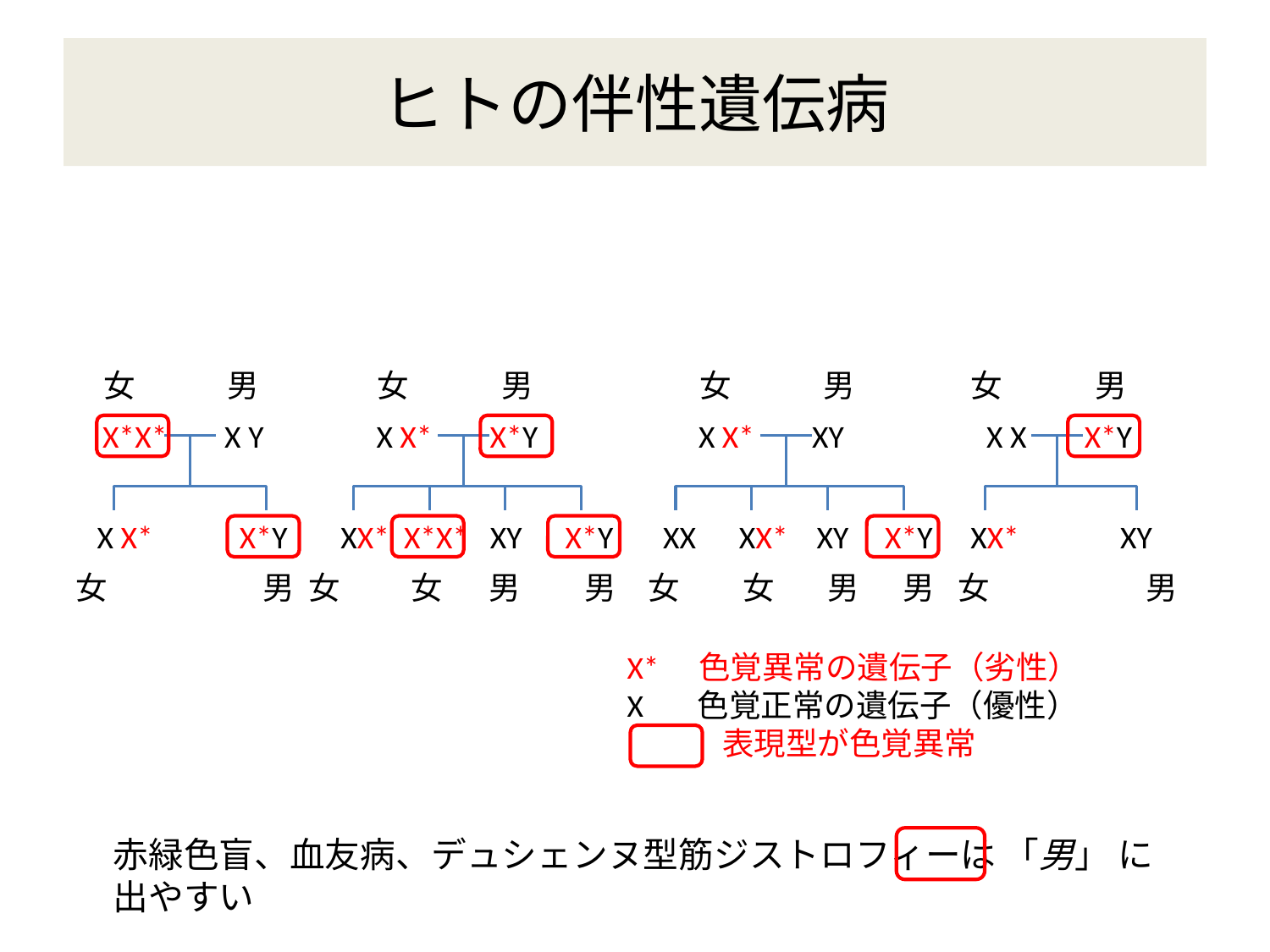

# ヒトの伴性遺伝病
女　　    男
女　　    男
女　　    男
女　　    男
X*X*        X Y
X X*        X*Y
X X*        XY
X X        X*Y

X X*            X*Y
XX*  X*X*   XY      X*Y
XX      XX*    XY     X*Y
XX*              XY

女　　   　　 男
女　　 女　  男　　男
女　　女　   男      男
女　　   　　 男
X*　色覚異常の遺伝子（劣性）
X 　 色覚正常の遺伝子（優性）
　　　表現型が色覚異常

赤緑色盲、血友病、デュシェンヌ型筋ジストロフィーは 「男」 に出やすい